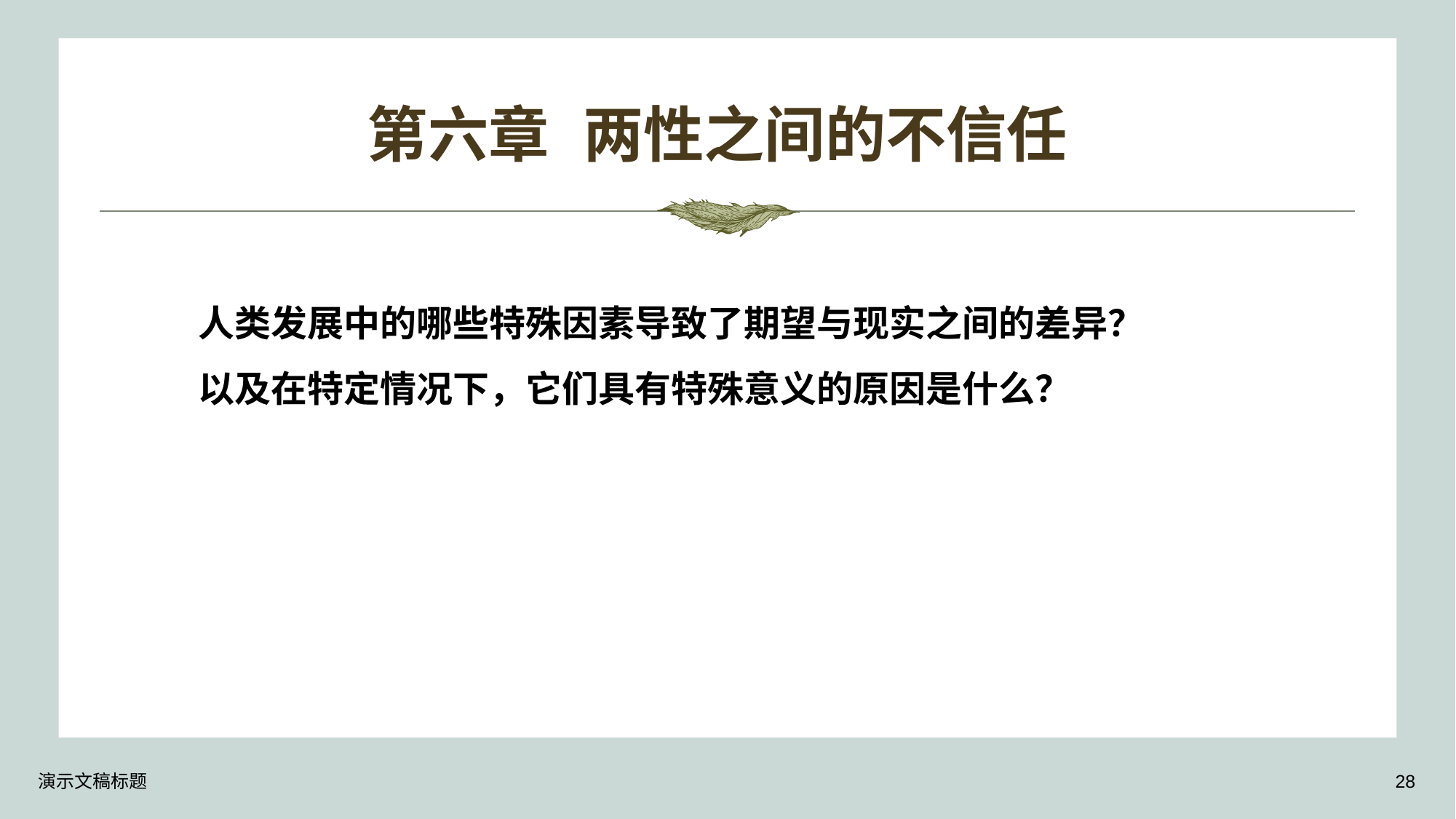

# 第六章  两性之间的不信任
人类发展中的哪些特殊因素导致了期望与现实之间的差异？
以及在特定情况下，它们具有特殊意义的原因是什么？
演示文稿标题
28